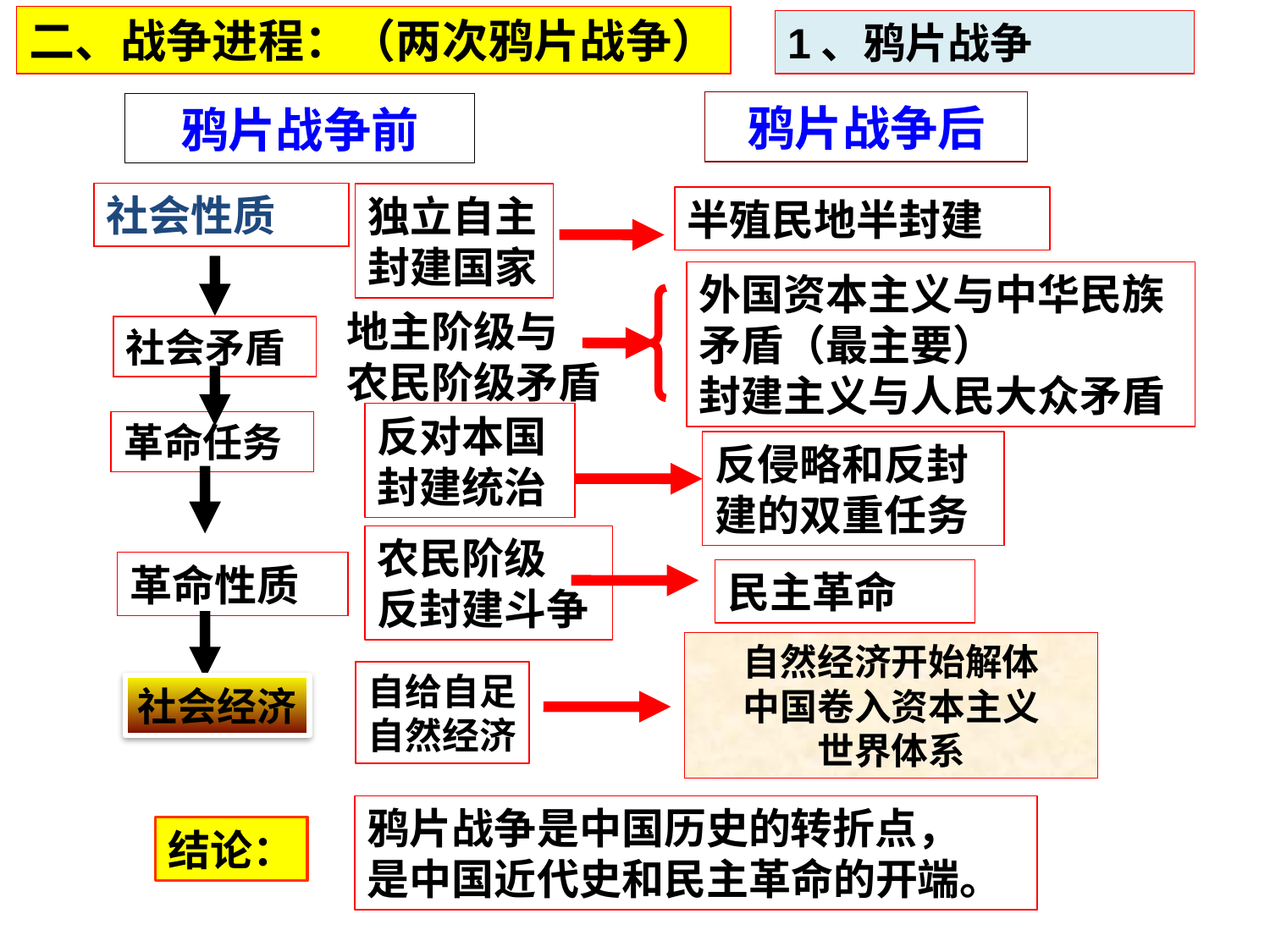

二、战争进程：（两次鸦片战争）
1、鸦片战争
鸦片战争后
鸦片战争前

社会性质
独立自主
封建国家
半殖民地半封建

外国资本主义与中华民族矛盾（最主要）
封建主义与人民大众矛盾

地主阶级与
农民阶级矛盾
社会矛盾

反对本国
封建统治
革命任务
反侵略和反封建的双重任务

农民阶级
反封建斗争
革命性质
民主革命

自然经济开始解体
中国卷入资本主义
世界体系
自给自足
自然经济
社会经济

鸦片战争是中国历史的转折点，
是中国近代史和民主革命的开端。
结论：